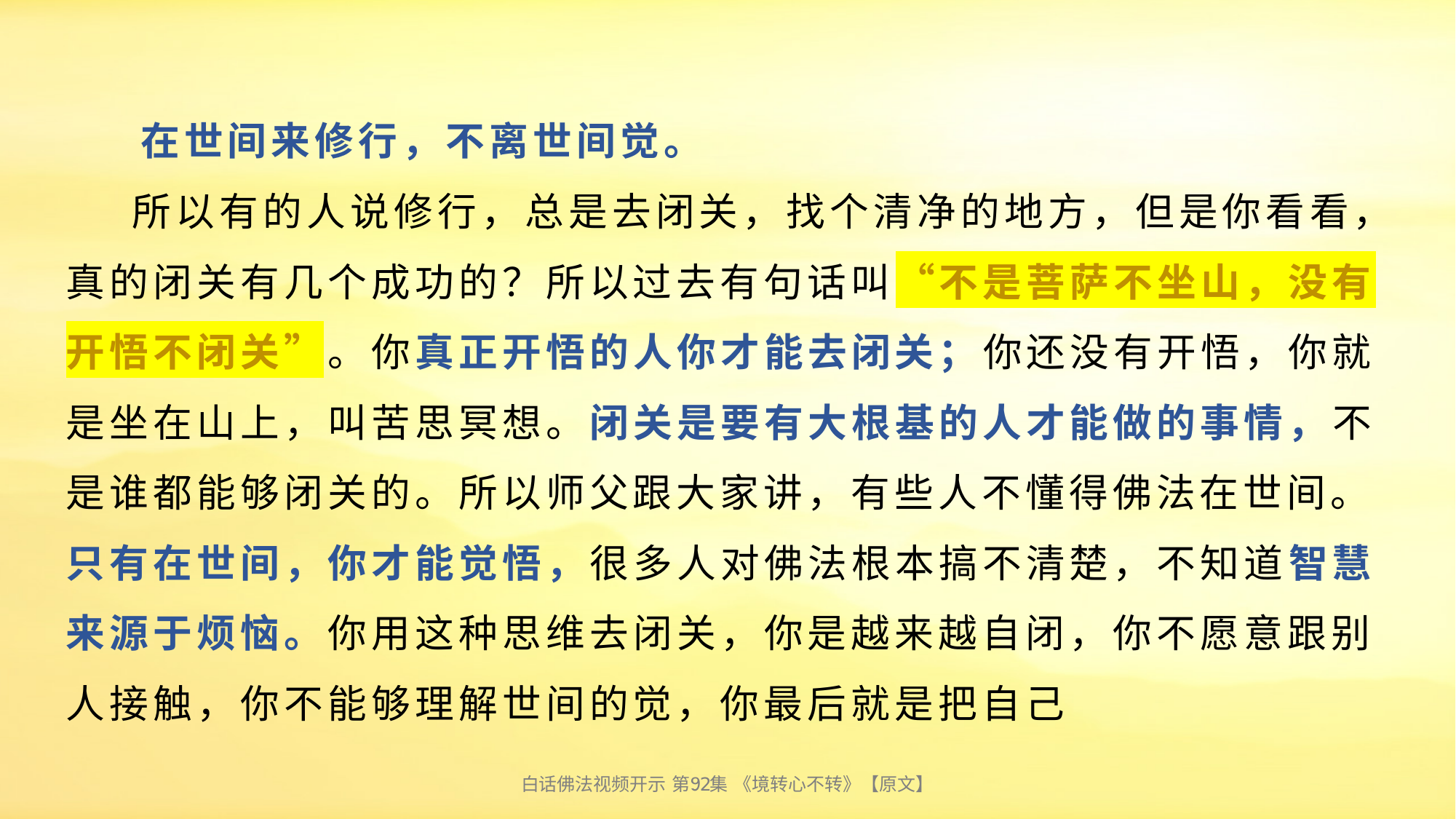

# 在世间来修行，不离世间觉。 所以有的人说修行，总是去闭关，找个清净的地方，但是你看看，真的闭关有几个成功的？所以过去有句话叫“不是菩萨不坐山，没有开悟不闭关”。你真正开悟的人你才能去闭关；你还没有开悟，你就是坐在山上，叫苦思冥想。闭关是要有大根基的人才能做的事情，不是谁都能够闭关的。所以师父跟大家讲，有些人不懂得佛法在世间。只有在世间，你才能觉悟，很多人对佛法根本搞不清楚，不知道智慧来源于烦恼。你用这种思维去闭关，你是越来越自闭，你不愿意跟别人接触，你不能够理解世间的觉，你最后就是把自己
白话佛法视频开示 第92集 《境转心不转》【原文】